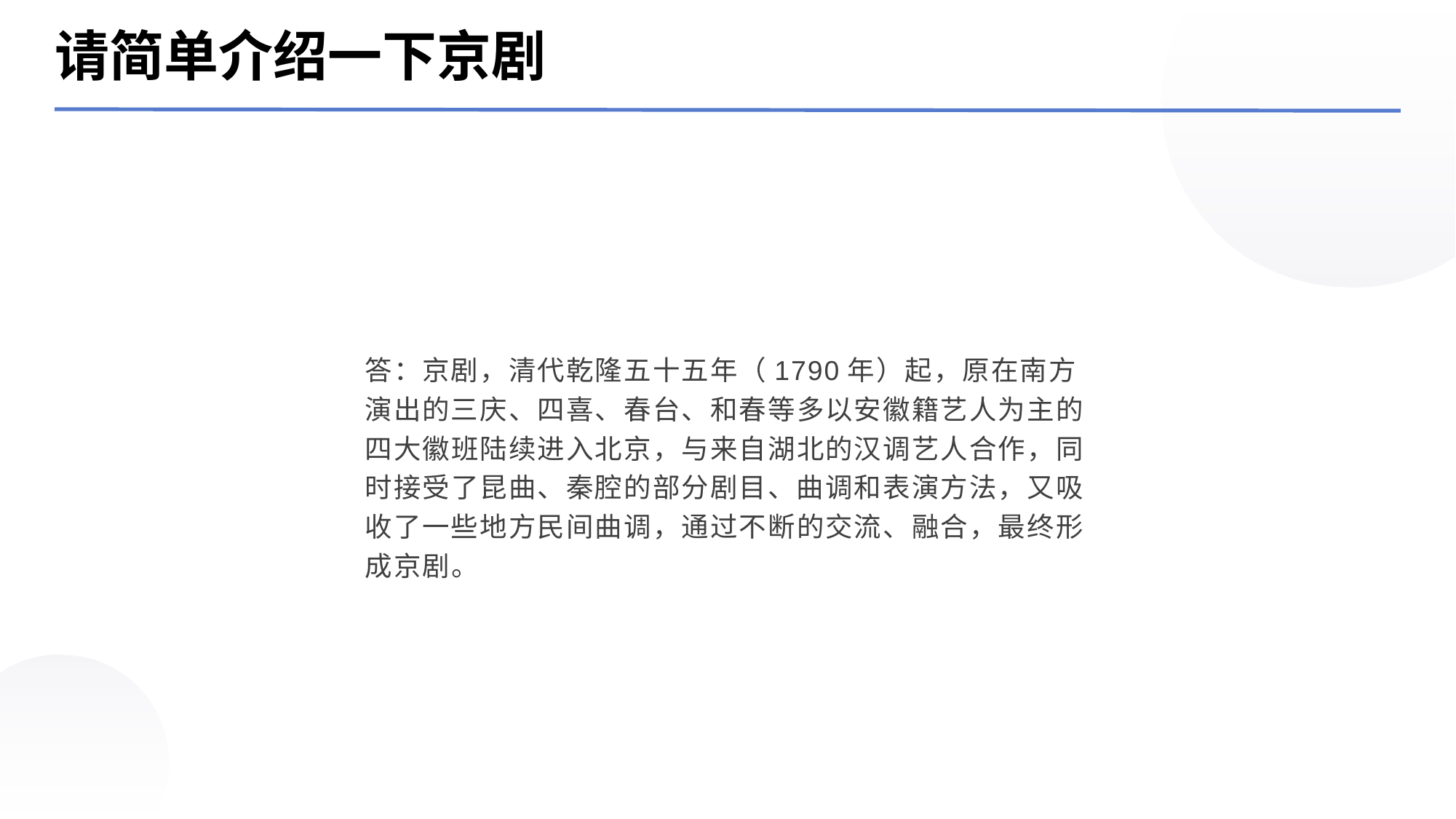

请简单介绍一下京剧
答：京剧，清代乾隆五十五年（1790年）起，原在南方演出的三庆、四喜、春台、和春等多以安徽籍艺人为主的四大徽班陆续进入北京，与来自湖北的汉调艺人合作，同时接受了昆曲、秦腔的部分剧目、曲调和表演方法，又吸收了一些地方民间曲调，通过不断的交流、融合，最终形成京剧。